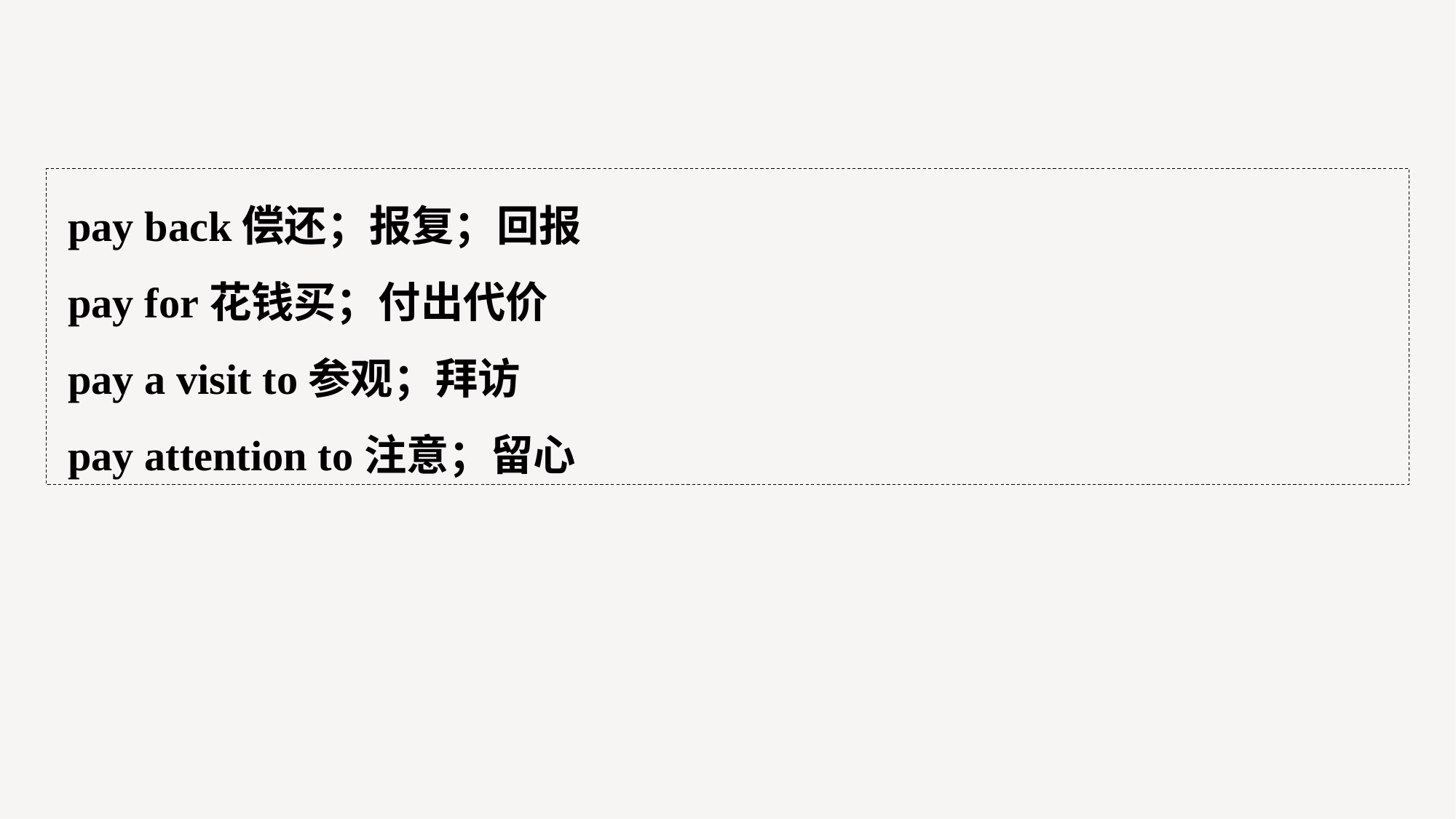

pay back偿还；报复；回报
pay for花钱买；付出代价
pay a visit to参观；拜访
pay attention to注意；留心